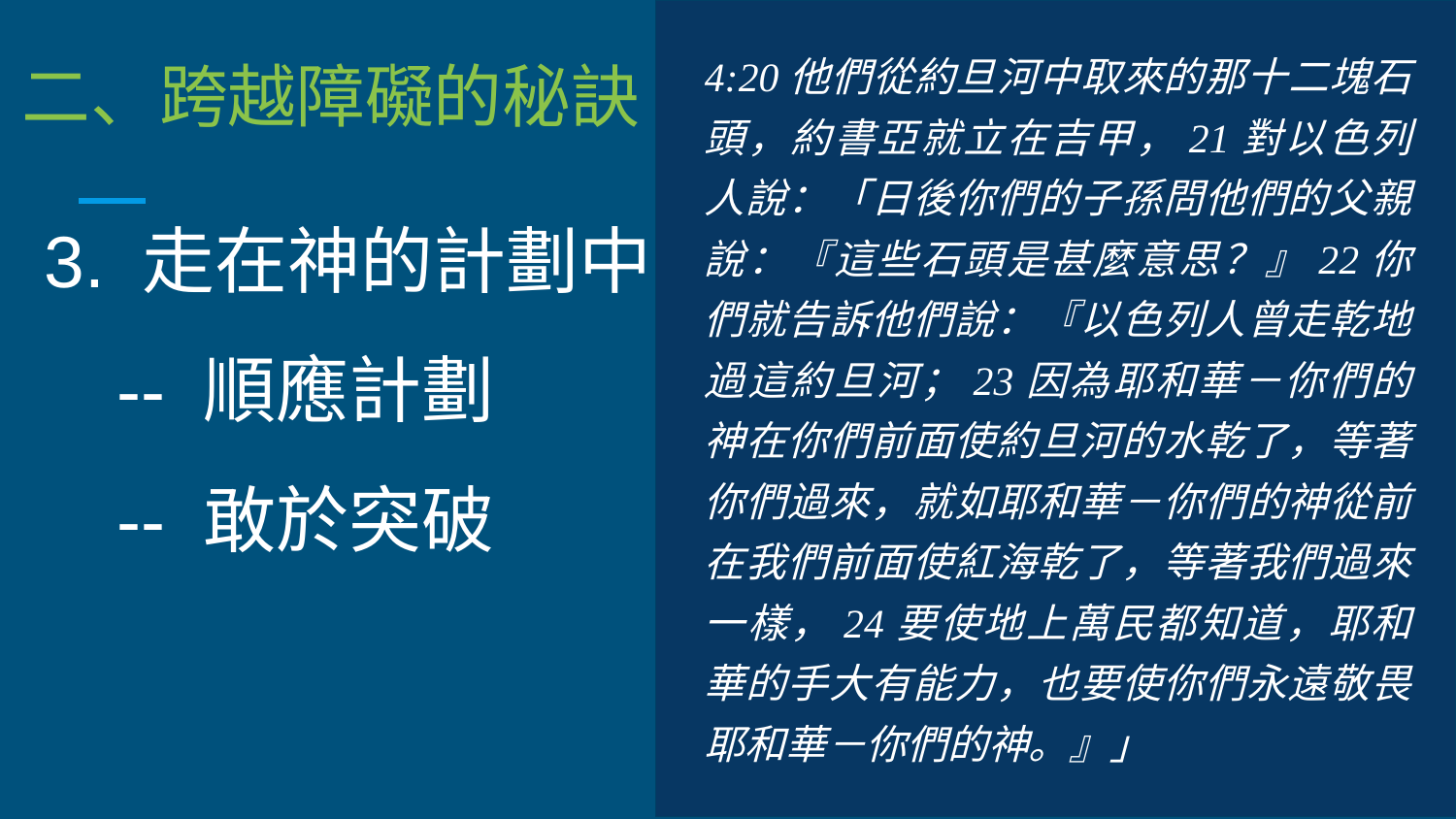

二、跨越障礙的秘訣
4:20他們從約旦河中取來的那十二塊石頭，約書亞就立在吉甲，21對以色列人說：「日後你們的子孫問他們的父親說：『這些石頭是甚麼意思？』22你們就告訴他們說：『以色列人曾走乾地過這約旦河；23因為耶和華－你們的神在你們前面使約旦河的水乾了，等著你們過來，就如耶和華－你們的神從前在我們前面使紅海乾了，等著我們過來一樣，24要使地上萬民都知道，耶和華的手大有能力，也要使你們永遠敬畏耶和華－你們的神。』」
3. 走在神的計劃中
-- 順應計劃
-- 敢於突破